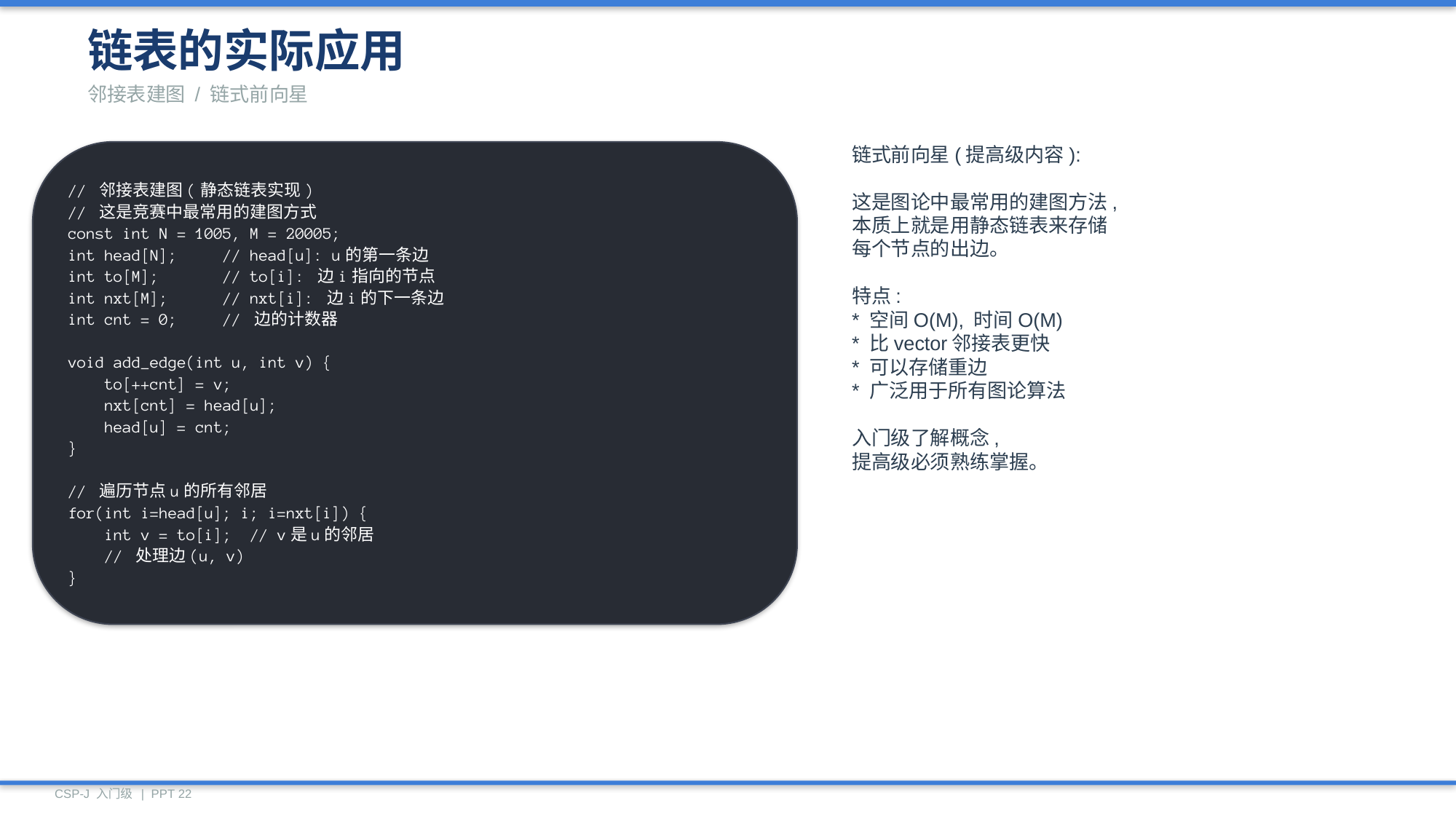

链表的实际应用
邻接表建图 / 链式前向星
// 邻接表建图(静态链表实现)
// 这是竞赛中最常用的建图方式
const int N = 1005, M = 20005;
int head[N];     // head[u]: u的第一条边
int to[M];       // to[i]: 边i指向的节点
int nxt[M];      // nxt[i]: 边i的下一条边
int cnt = 0;     // 边的计数器

void add_edge(int u, int v) {
    to[++cnt] = v;
    nxt[cnt] = head[u];
    head[u] = cnt;
}

// 遍历节点u的所有邻居
for(int i=head[u]; i; i=nxt[i]) {
    int v = to[i];  // v是u的邻居
    // 处理边(u, v)
}
链式前向星(提高级内容):
这是图论中最常用的建图方法,
本质上就是用静态链表来存储
每个节点的出边。
特点:
* 空间O(M), 时间O(M)
* 比vector邻接表更快
* 可以存储重边
* 广泛用于所有图论算法
入门级了解概念,
提高级必须熟练掌握。

CSP-J 入门级  |  PPT 22